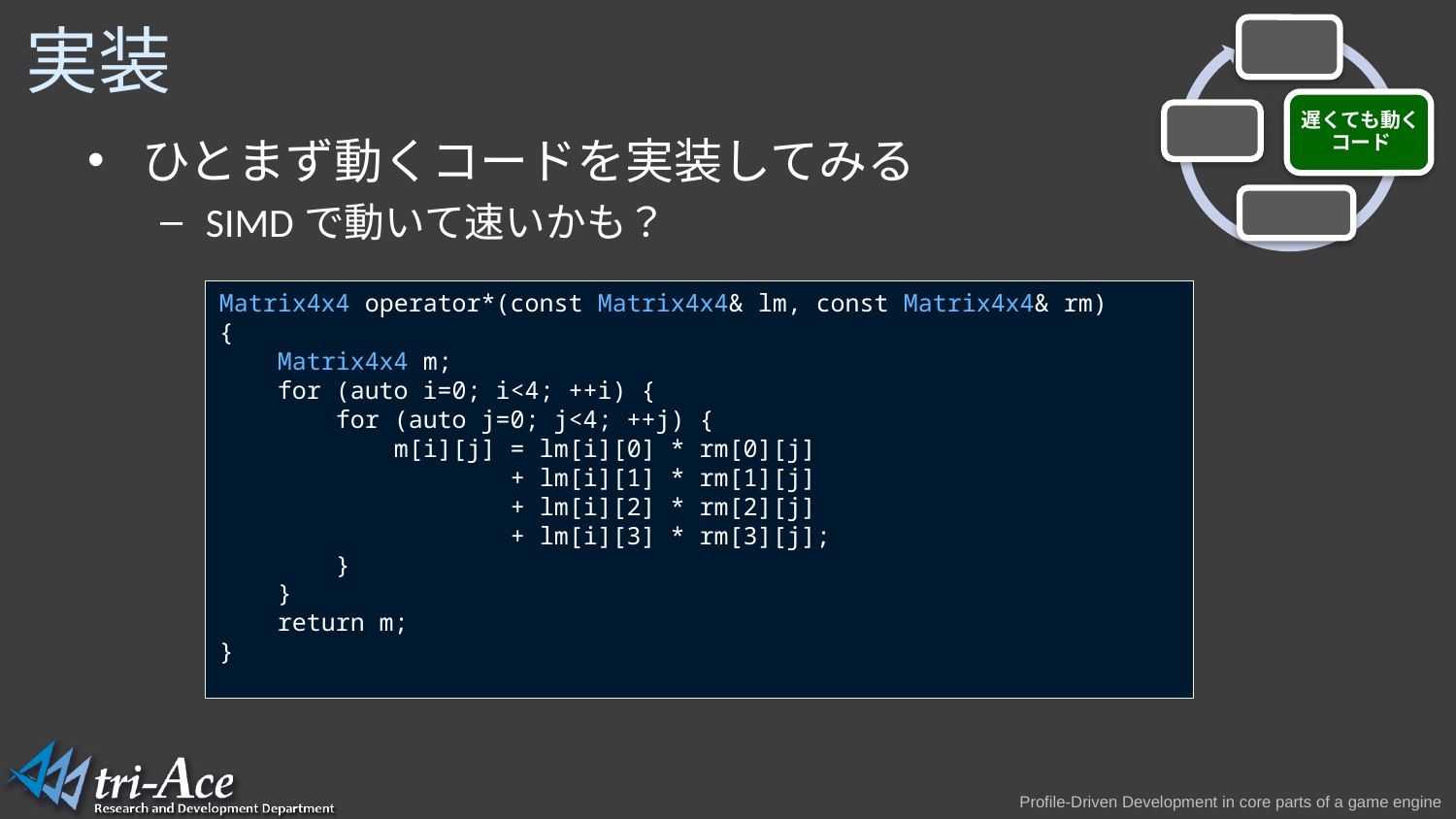

# 実装

遅くても動くコード

ひとまず動くコードを実装してみる
SIMDで動いて速いかも？
Matrix4x4 operator*(const Matrix4x4& lm, const Matrix4x4& rm)
{
    Matrix4x4 m;
    for (auto i=0; i<4; ++i) {
        for (auto j=0; j<4; ++j) {
            m[i][j] = lm[i][0] * rm[0][j]
                    + lm[i][1] * rm[1][j]
                    + lm[i][2] * rm[2][j]
                    + lm[i][3] * rm[3][j];
        }
    }
    return m;
}